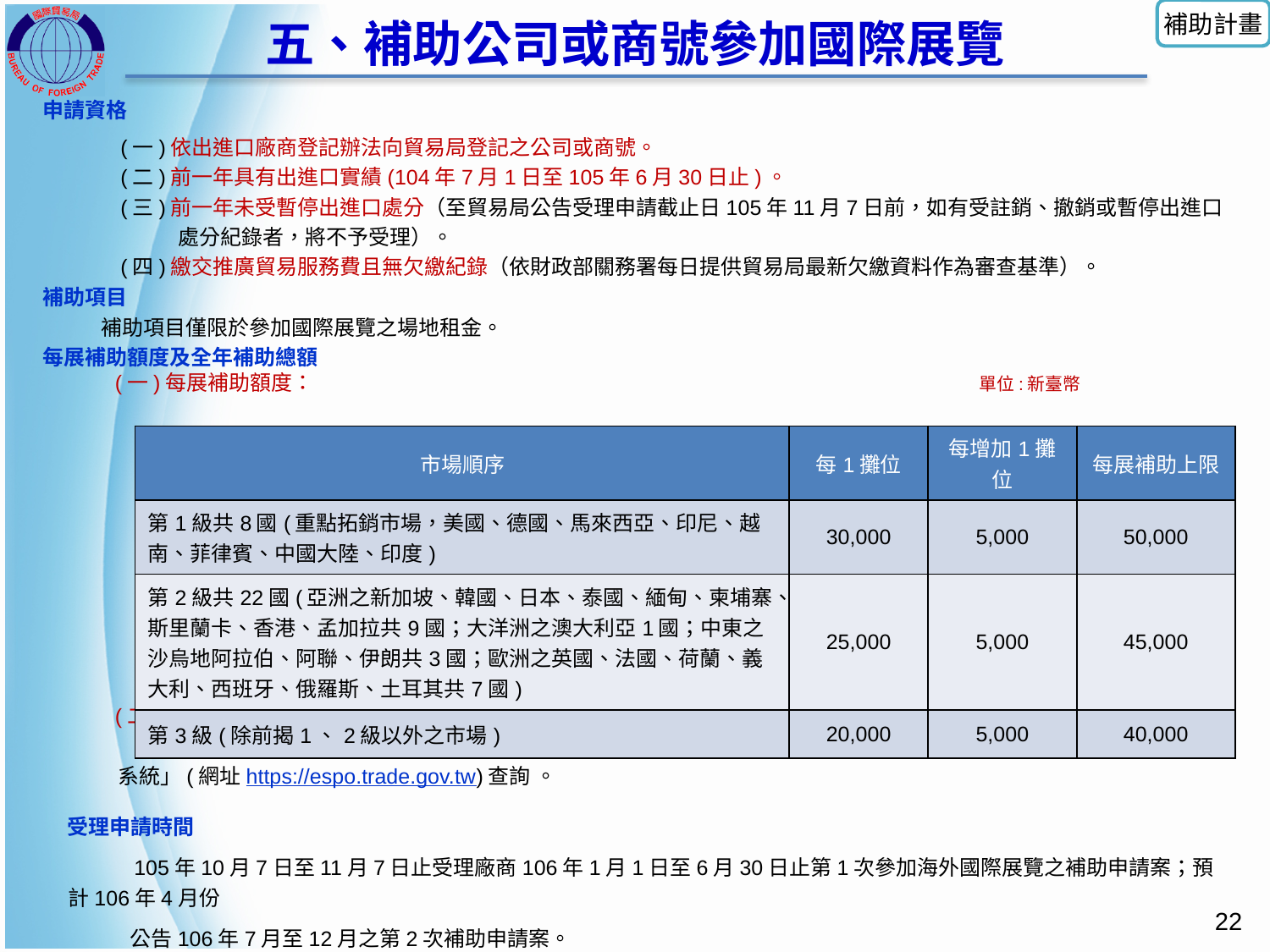

補助計畫
五、補助公司或商號參加國際展覽
申請資格
 (一)依出進口廠商登記辦法向貿易局登記之公司或商號。
 (二)前一年具有出進口實績(104年7月1日至105年6月30日止)。
 (三)前一年未受暫停出進口處分（至貿易局公告受理申請截止日105年11月7日前，如有受註銷、撤銷或暫停出進口處分紀錄者，將不予受理）。
 (四)繳交推廣貿易服務費且無欠繳紀錄（依財政部關務署每日提供貿易局最新欠繳資料作為審查基準）。
補助項目
      補助項目僅限於參加國際展覽之場地租金。
每展補助額度及全年補助總額
　　(一)每展補助額度：                                                                                                                                               單位:新臺幣

        (二)全年補助總額(總額內不限申請展數)：14～30萬元
每一公司或商號全年可申請之補助總額，依前一年之出進口實績級距設定，請至「補助公司或商號參加國際展覽管理系統」(網址https://espo.trade.gov.tw)查詢 。
受理申請時間
       105年10月7日至11月7日止受理廠商106年1月1日至6月30日止第1次參加海外國際展覽之補助申請案；預計106年4月份
       公告106年7月至12月之第2次補助申請案。
| 市場順序 | 每1攤位 | 每增加1攤位 | 每展補助上限 |
| --- | --- | --- | --- |
| 第1級共8國(重點拓銷市場，美國、德國、馬來西亞、印尼、越南、菲律賓、中國大陸、印度) | 30,000 | 5,000 | 50,000 |
| 第2級共22國(亞洲之新加坡、韓國、日本、泰國、緬甸、柬埔寨、斯里蘭卡、香港、孟加拉共9國；大洋洲之澳大利亞1國；中東之沙烏地阿拉伯、阿聯、伊朗共3國；歐洲之英國、法國、荷蘭、義大利、西班牙、俄羅斯、土耳其共7國) | 25,000 | 5,000 | 45,000 |
| 第3級(除前揭1、2級以外之市場) | 20,000 | 5,000 | 40,000 |